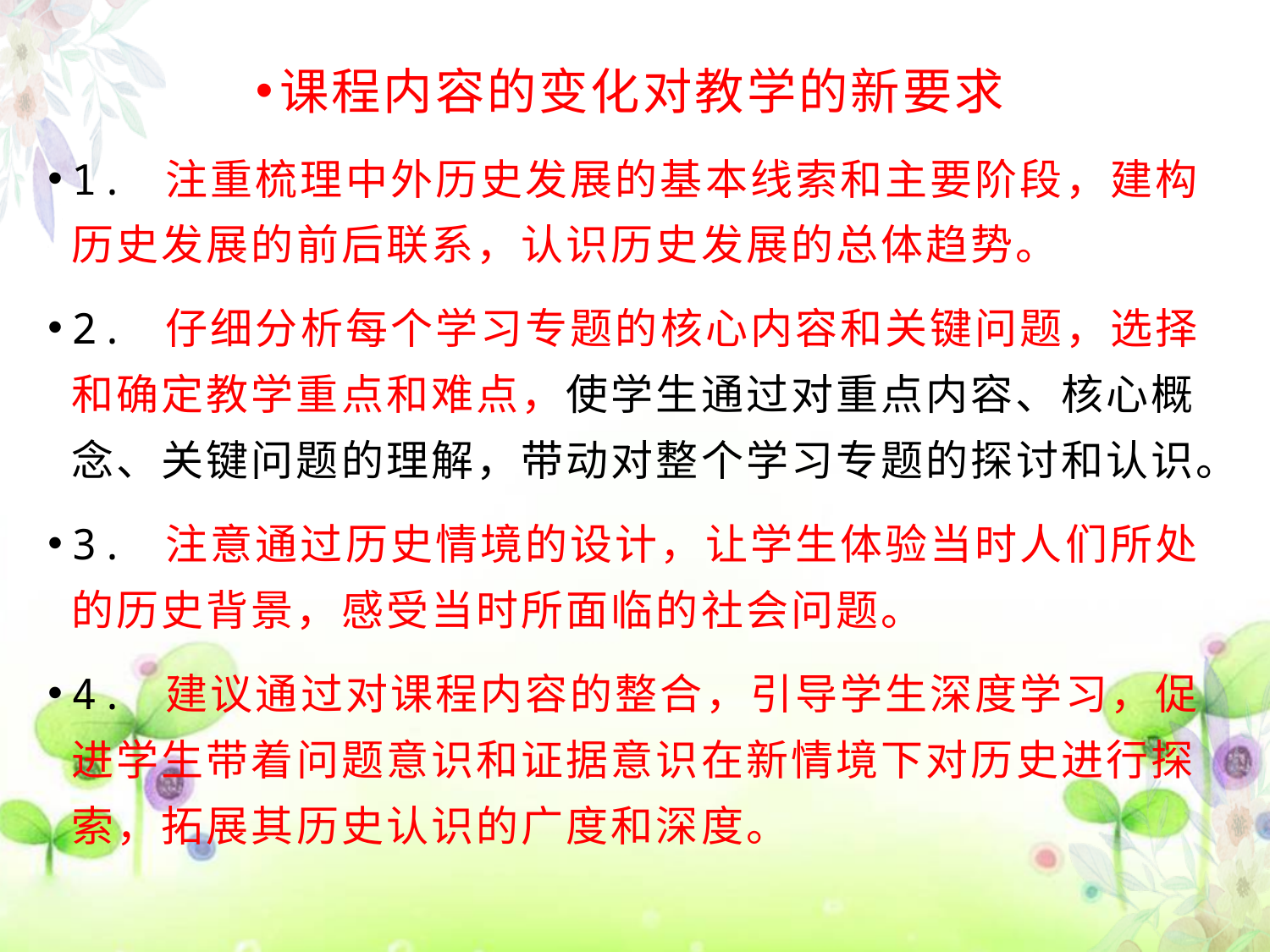

课程内容的变化对教学的新要求
1. 注重梳理中外历史发展的基本线索和主要阶段，建构历史发展的前后联系，认识历史发展的总体趋势。
2. 仔细分析每个学习专题的核心内容和关键问题，选择和确定教学重点和难点，使学生通过对重点内容、核心概念、关键问题的理解，带动对整个学习专题的探讨和认识。
3. 注意通过历史情境的设计，让学生体验当时人们所处的历史背景，感受当时所面临的社会问题。
4. 建议通过对课程内容的整合，引导学生深度学习，促进学生带着问题意识和证据意识在新情境下对历史进行探索，拓展其历史认识的广度和深度。